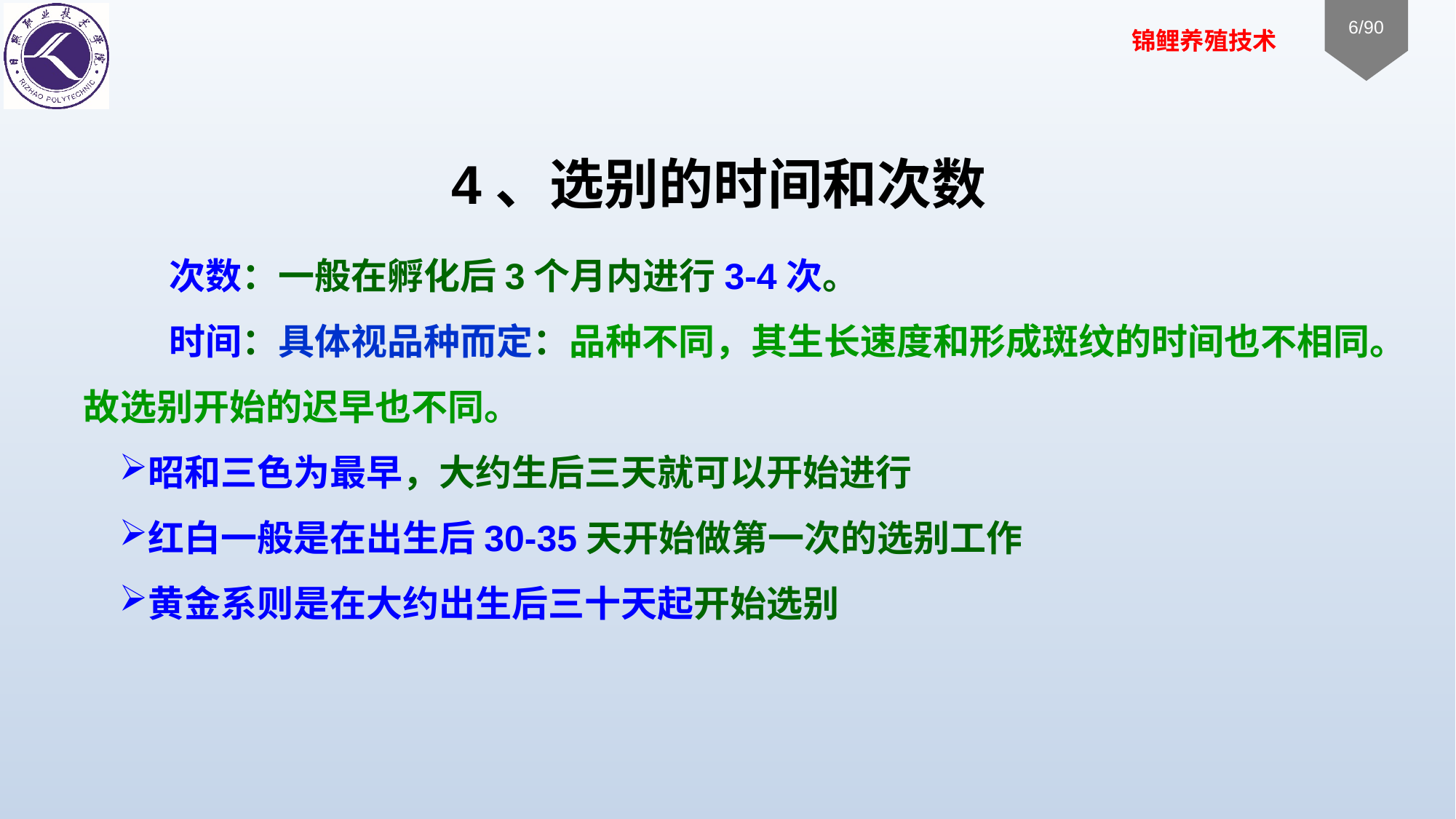

# 4、选别的时间和次数
     次数：一般在孵化后3个月内进行3-4次。
     时间：具体视品种而定：品种不同，其生长速度和形成斑纹的时间也不相同。故选别开始的迟早也不同。
昭和三色为最早，大约生后三天就可以开始进行
红白一般是在出生后30-35天开始做第一次的选别工作
黄金系则是在大约出生后三十天起开始选别